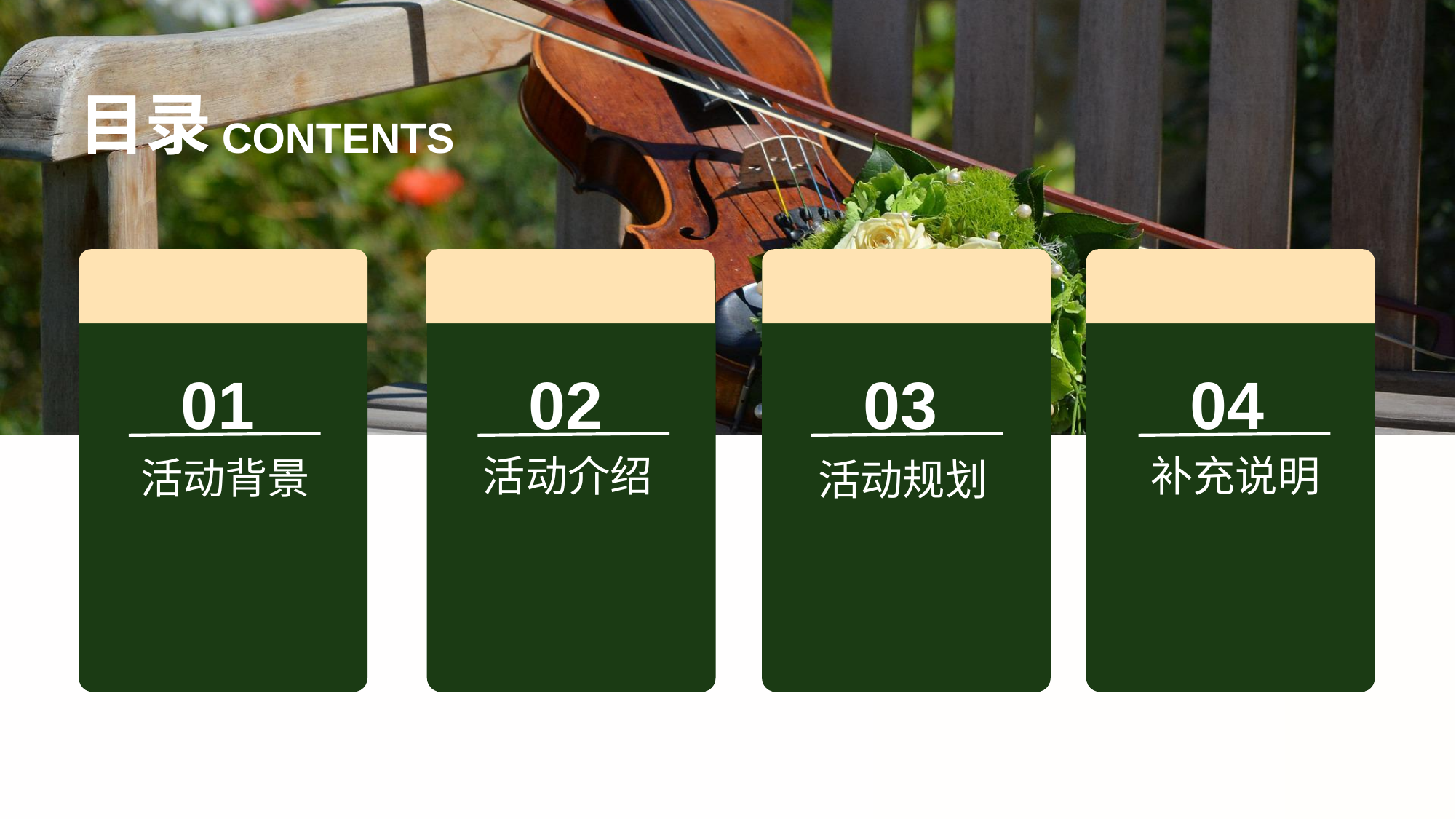

目录
CONTENTS

02
03
01
04
补充说明
活动介绍
活动背景
活动规划